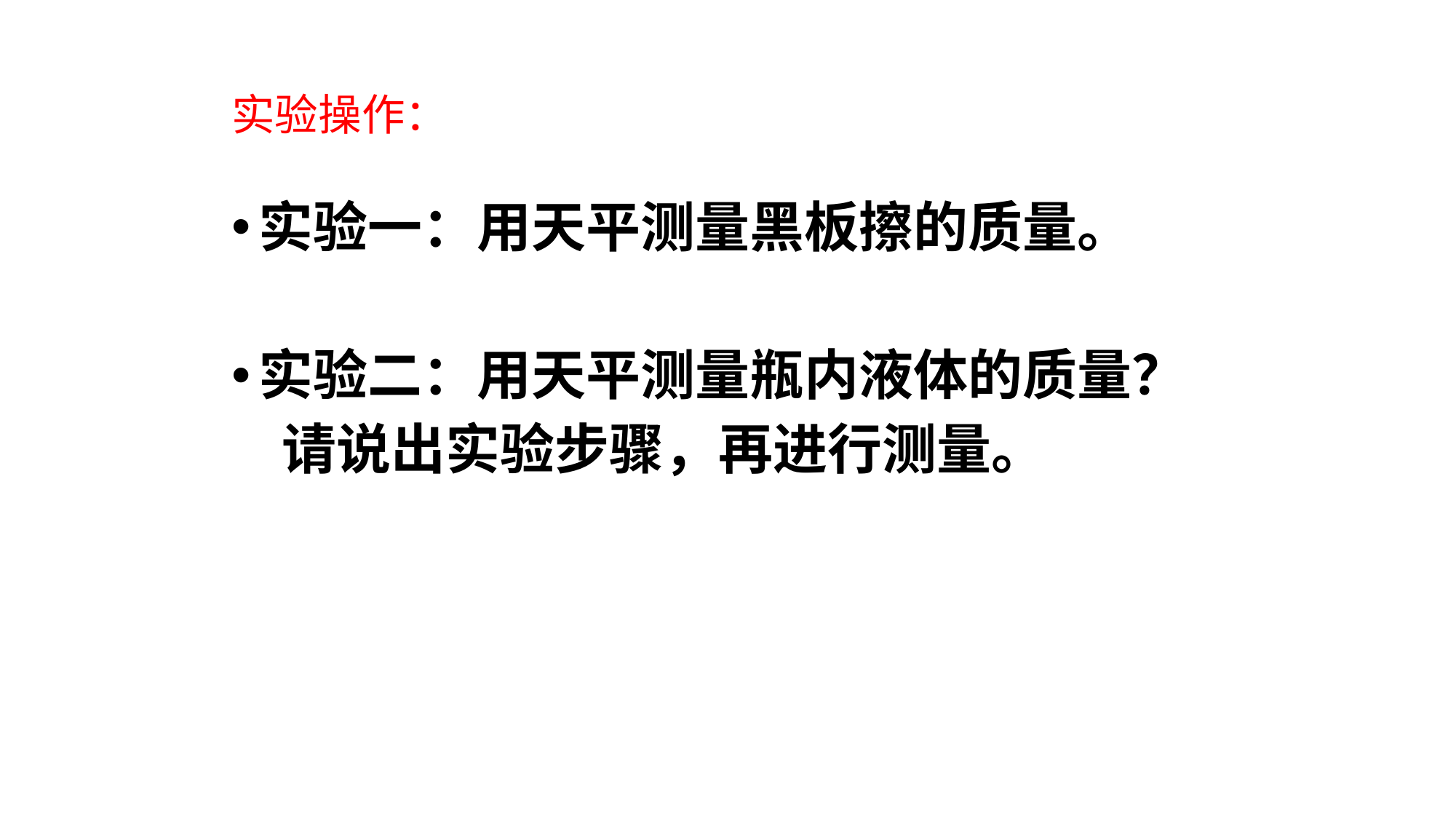

# 实验操作：
实验一：用天平测量黑板擦的质量。

实验二：用天平测量瓶内液体的质量？
   请说出实验步骤，再进行测量。